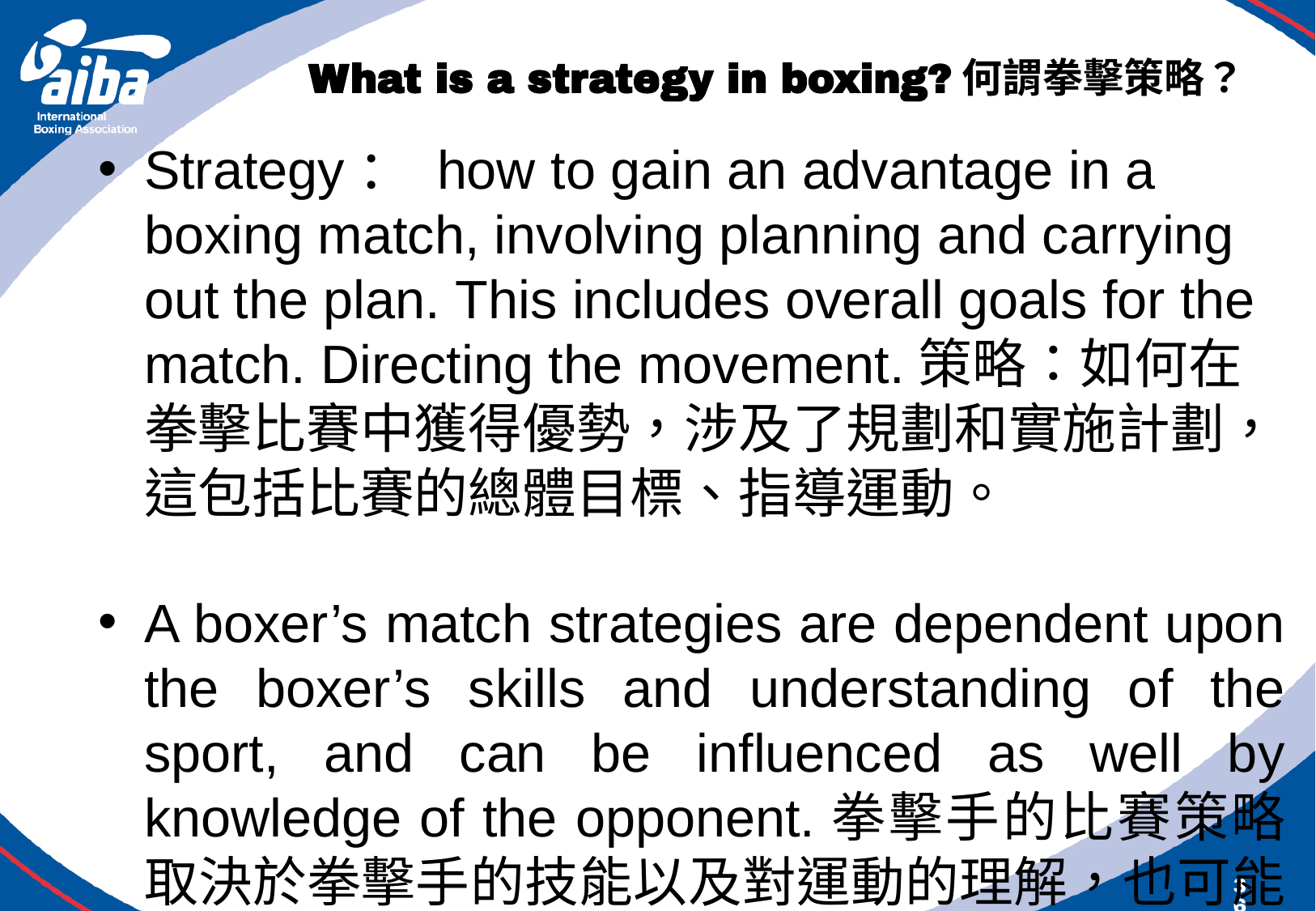

# What is a strategy in boxing?何謂拳擊策略？
Strategy： how to gain an advantage in a boxing match, involving planning and carrying out the plan. This includes overall goals for the match. Directing the movement.策略：如何在拳擊比賽中獲得優勢，涉及了規劃和實施計劃，這包括比賽的總體目標、指導運動。

A boxer’s match strategies are dependent upon the boxer’s skills and understanding of the sport, and can be influenced as well by knowledge of the opponent.拳擊手的比賽策略取決於拳擊手的技能以及對運動的理解，也可能受到對手的知識所影響。

366